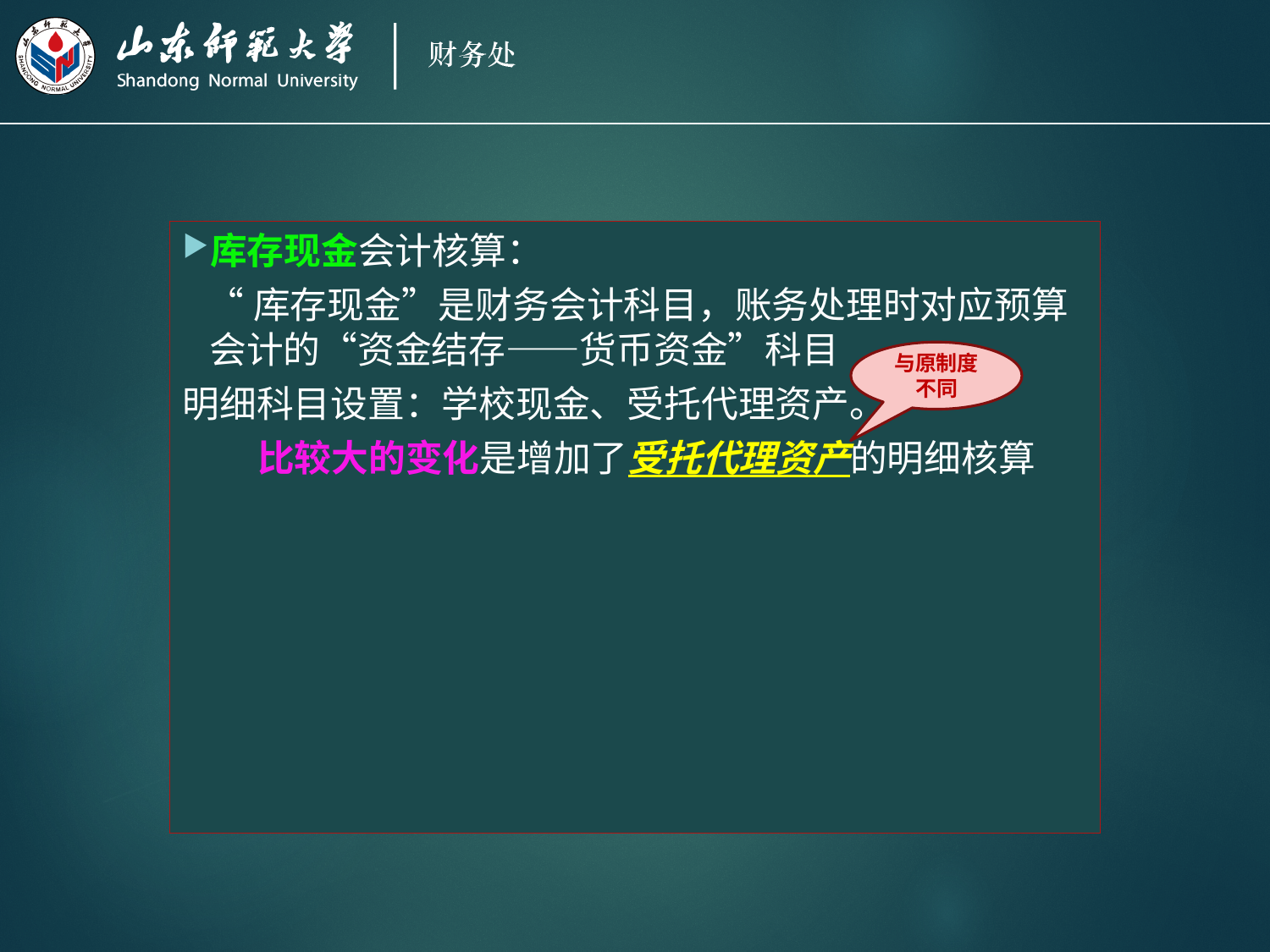

库存现金会计核算：
   “库存现金”是财务会计科目，账务处理时对应预算会计的“资金结存——货币资金”科目
明细科目设置：学校现金、受托代理资产。
        比较大的变化是增加了受托代理资产的明细核算

与原制度不同